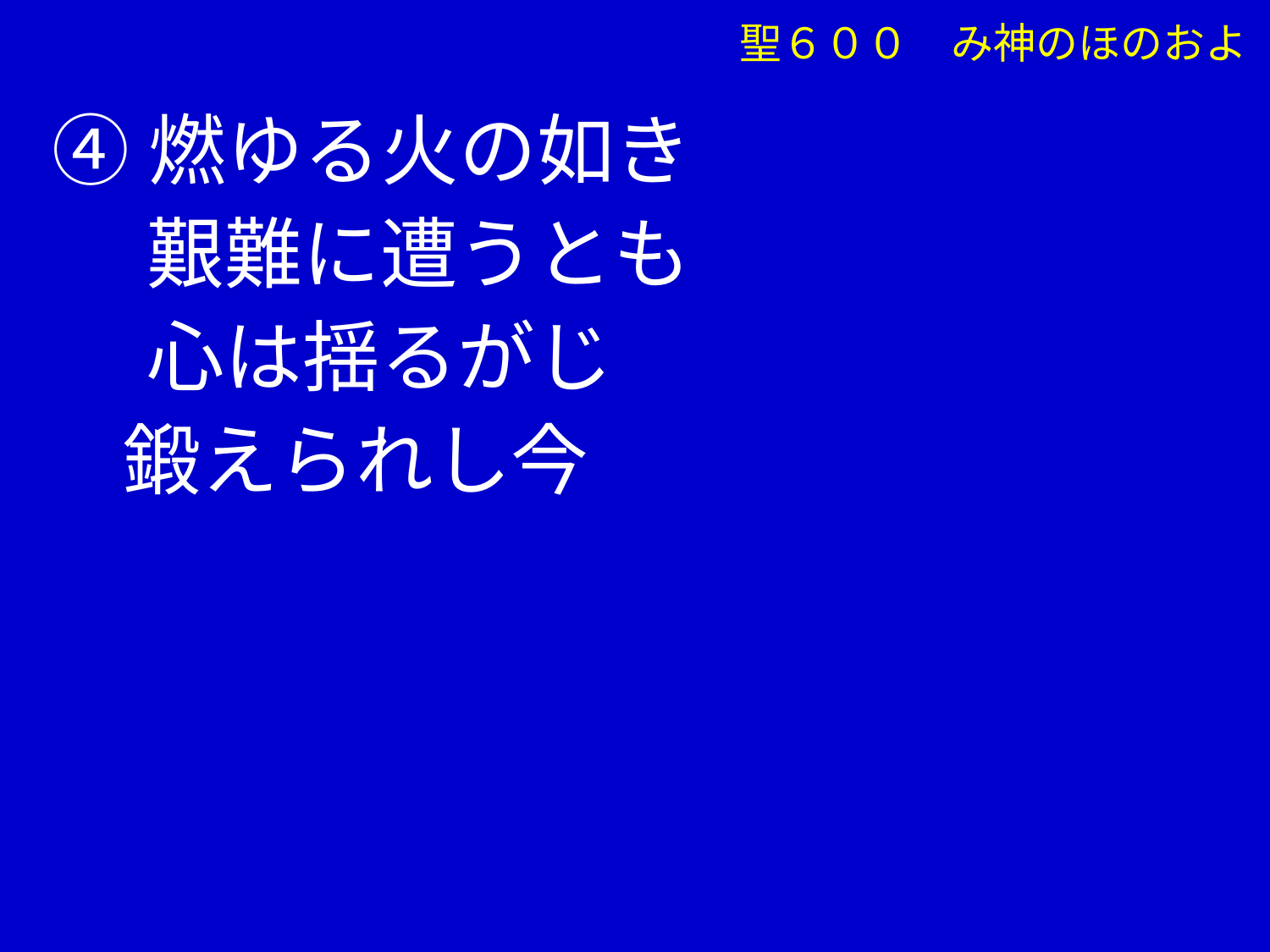

④燃ゆる火の如き
　 艱難に遭うとも
　 心は揺るがじ
   鍛えられし今
聖６００　み神のほのおよ